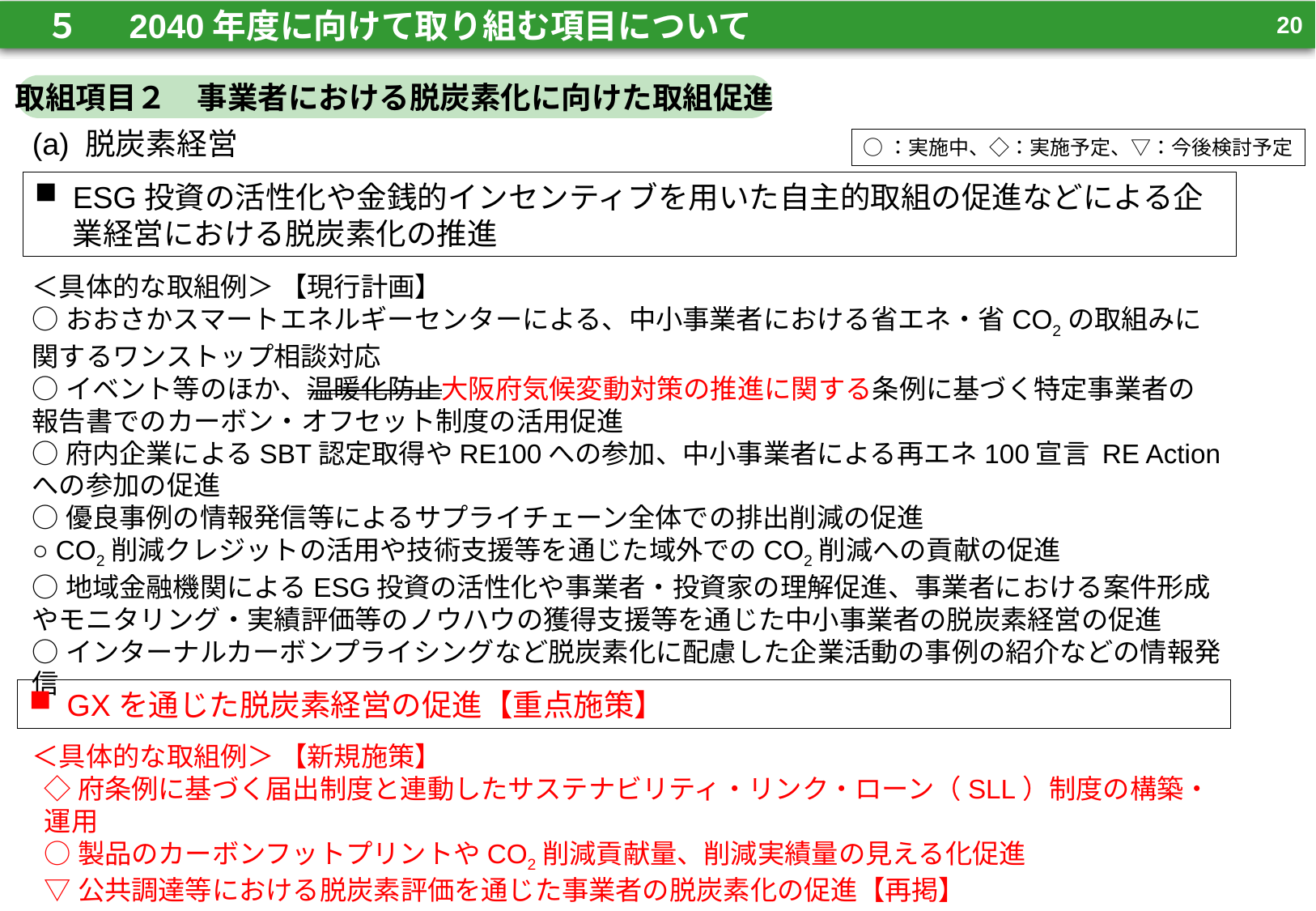

20
　５　 2040年度に向けて取り組む項目について
20
取組項目２　事業者における脱炭素化に向けた取組促進
(a) 脱炭素経営
○：実施中、◇：実施予定、▽：今後検討予定
ESG投資の活性化や金銭的インセンティブを用いた自主的取組の促進などによる企業経営における脱炭素化の推進
＜具体的な取組例＞ 【現行計画】
○おおさかスマートエネルギーセンターによる、中小事業者における省エネ・省CO2の取組みに関するワンストップ相談対応
○イベント等のほか、温暖化防止大阪府気候変動対策の推進に関する条例に基づく特定事業者の報告書でのカーボン・オフセット制度の活用促進
○府内企業によるSBT認定取得やRE100への参加、中小事業者による再エネ100宣言 RE Actionへの参加の促進
○優良事例の情報発信等によるサプライチェーン全体での排出削減の促進
○ CO2削減クレジットの活用や技術支援等を通じた域外でのCO2削減への貢献の促進
○地域金融機関によるESG投資の活性化や事業者・投資家の理解促進、事業者における案件形成やモニタリング・実績評価等のノウハウの獲得支援等を通じた中小事業者の脱炭素経営の促進
○インターナルカーボンプライシングなど脱炭素化に配慮した企業活動の事例の紹介などの情報発信
GXを通じた脱炭素経営の促進【重点施策】
＜具体的な取組例＞ 【新規施策】
◇府条例に基づく届出制度と連動したサステナビリティ・リンク・ローン（SLL）制度の構築・運用
○製品のカーボンフットプリントやCO2削減貢献量、削減実績量の見える化促進
▽公共調達等における脱炭素評価を通じた事業者の脱炭素化の促進【再掲】